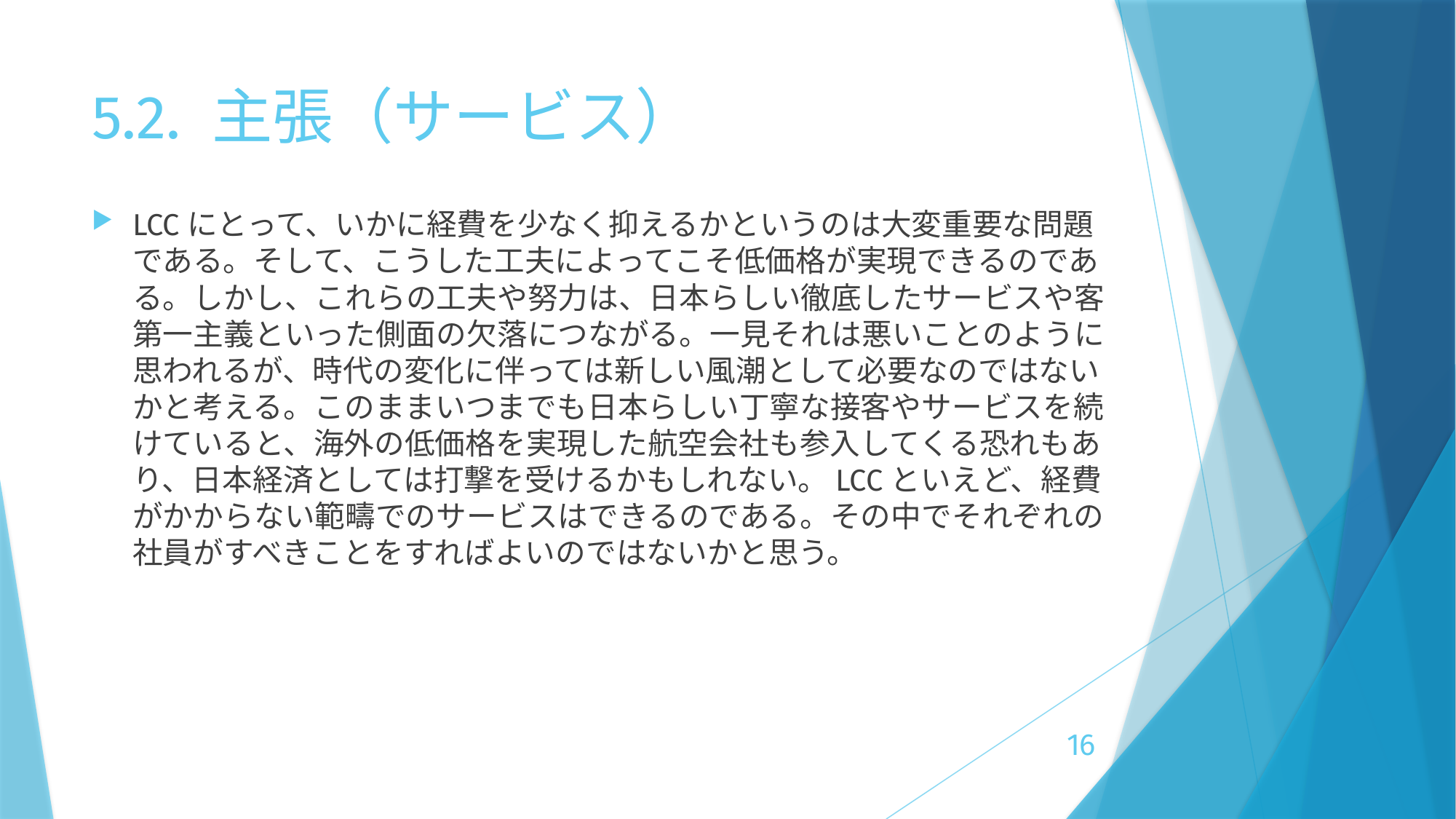

# 5.2. 主張（サービス）
LCCにとって、いかに経費を少なく抑えるかというのは大変重要な問題である。そして、こうした工夫によってこそ低価格が実現できるのである。しかし、これらの工夫や努力は、日本らしい徹底したサービスや客第一主義といった側面の欠落につながる。一見それは悪いことのように思われるが、時代の変化に伴っては新しい風潮として必要なのではないかと考える。このままいつまでも日本らしい丁寧な接客やサービスを続けていると、海外の低価格を実現した航空会社も参入してくる恐れもあり、日本経済としては打撃を受けるかもしれない。LCCといえど、経費がかからない範疇でのサービスはできるのである。その中でそれぞれの社員がすべきことをすればよいのではないかと思う。

16